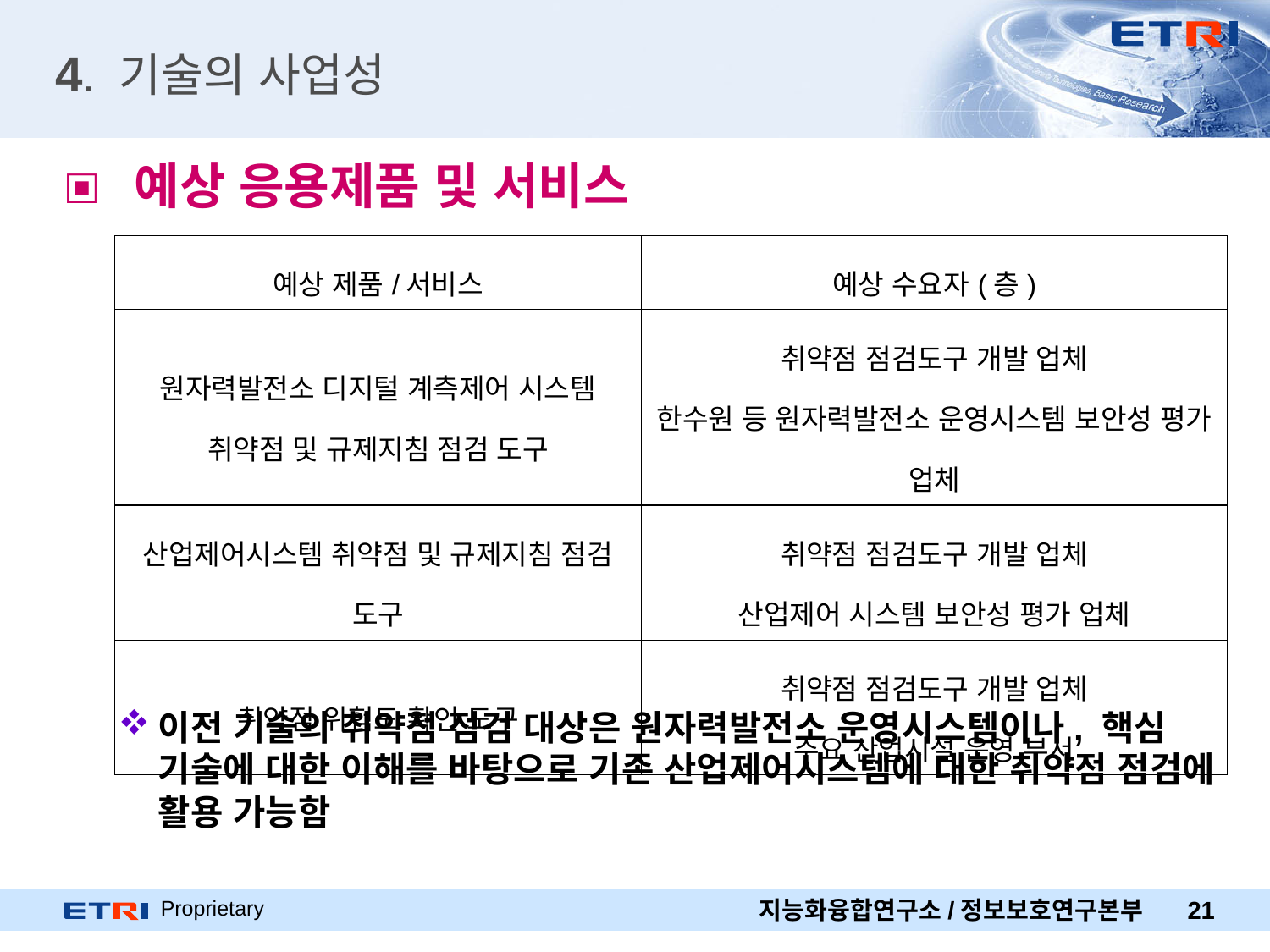

# 4. 기술의 사업성
 예상 응용제품 및 서비스

이전 기술의 취약점 점검 대상은 원자력발전소 운영시스템이나, 핵심 기술에 대한 이해를 바탕으로 기존 산업제어시스템에 대한 취약점 점검에 활용 가능함
| 예상 제품/서비스 | 예상 수요자(층) |
| --- | --- |
| 원자력발전소 디지털 계측제어 시스템 취약점 및 규제지침 점검 도구 | 취약점 점검도구 개발 업체 한수원 등 원자력발전소 운영시스템 보안성 평가 업체 |
| 산업제어시스템 취약점 및 규제지침 점검 도구 | 취약점 점검도구 개발 업체 산업제어 시스템 보안성 평가 업체 |
| 취약점 위험도 확인 도구 | 취약점 점검도구 개발 업체 주요 산업시설 운영 부서 |
지능화융합연구소/정보보호연구본부
21